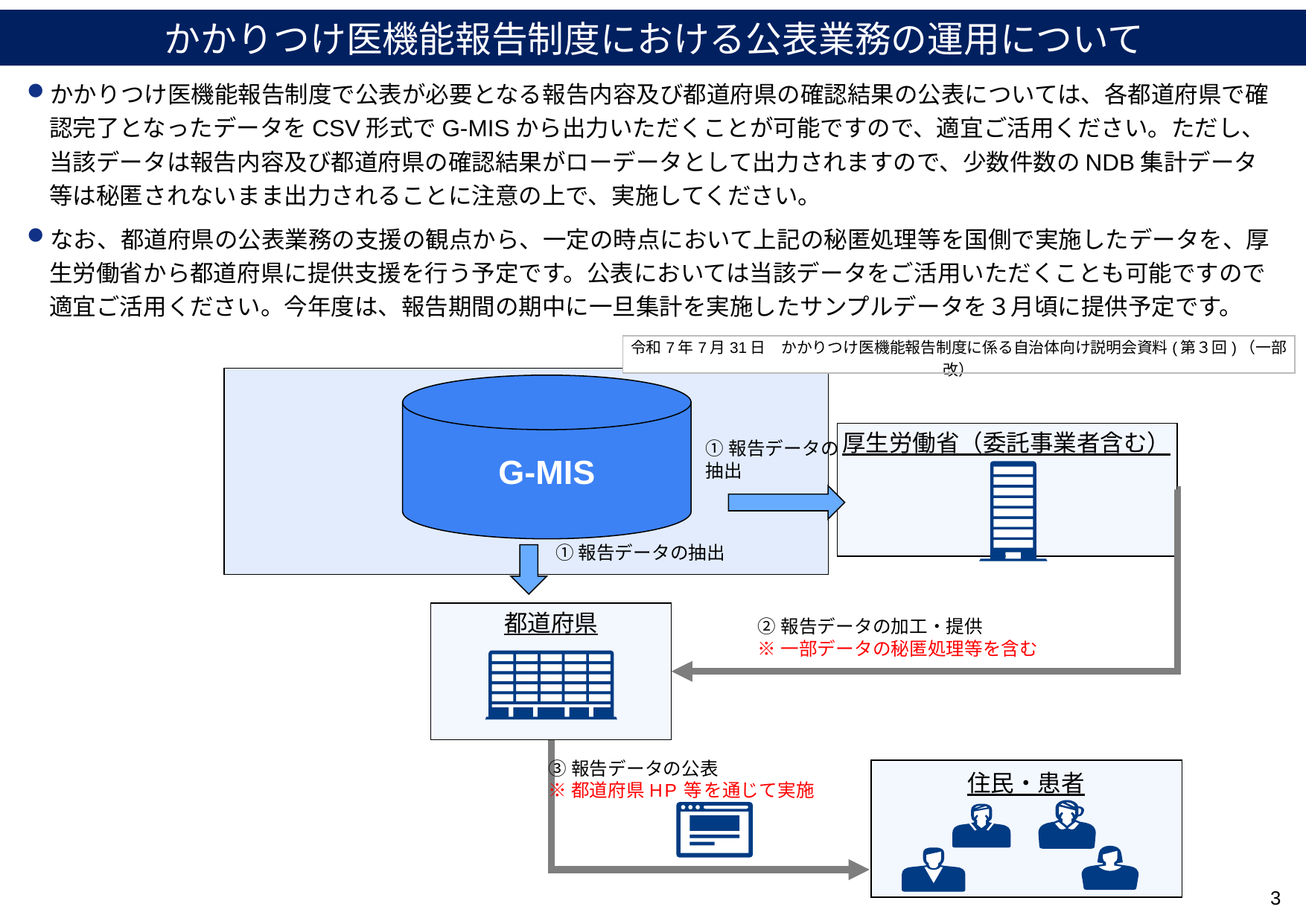

かかりつけ医機能報告制度における公表業務の運用について
かかりつけ医機能報告制度で公表が必要となる報告内容及び都道府県の確認結果の公表については、各都道府県で確認完了となったデータをCSV形式でG-MISから出力いただくことが可能ですので、適宜ご活用ください。ただし、当該データは報告内容及び都道府県の確認結果がローデータとして出力されますので、少数件数のNDB集計データ等は秘匿されないまま出力されることに注意の上で、実施してください。
なお、都道府県の公表業務の支援の観点から、一定の時点において上記の秘匿処理等を国側で実施したデータを、厚生労働省から都道府県に提供支援を行う予定です。公表においては当該データをご活用いただくことも可能ですので適宜ご活用ください。今年度は、報告期間の期中に一旦集計を実施したサンプルデータを３月頃に提供予定です。
| 令和7年7月31日　かかりつけ医機能報告制度に係る自治体向け説明会資料(第３回)（一部改） |
| --- |

G-MIS
厚生労働省（委託事業者含む）

①報告データの
抽出

①報告データの抽出

都道府県

②報告データの加工・提供
※一部データの秘匿処理等を含む
③報告データの公表
※都道府県HP等を通じて実施

住民・患者

3